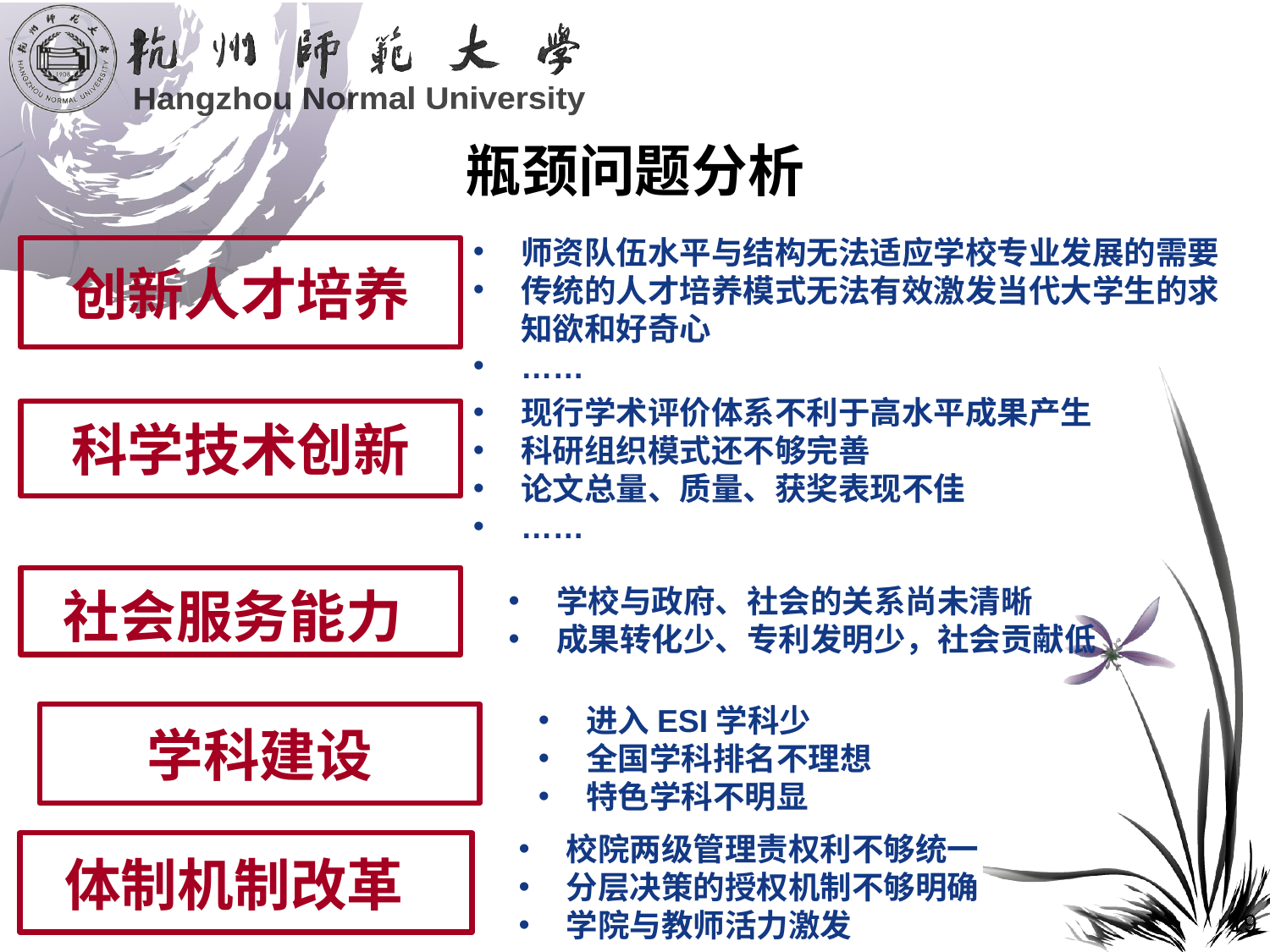

# 瓶颈问题分析
师资队伍水平与结构无法适应学校专业发展的需要
传统的人才培养模式无法有效激发当代大学生的求知欲和好奇心
……
创新人才培养
现行学术评价体系不利于高水平成果产生
科研组织模式还不够完善
论文总量、质量、获奖表现不佳
……
科学技术创新

社会服务能力
学校与政府、社会的关系尚未清晰
成果转化少、专利发明少，社会贡献低
进入ESI学科少
全国学科排名不理想
特色学科不明显
学科建设
校院两级管理责权利不够统一
分层决策的授权机制不够明确
学院与教师活力激发
……

体制机制改革
19